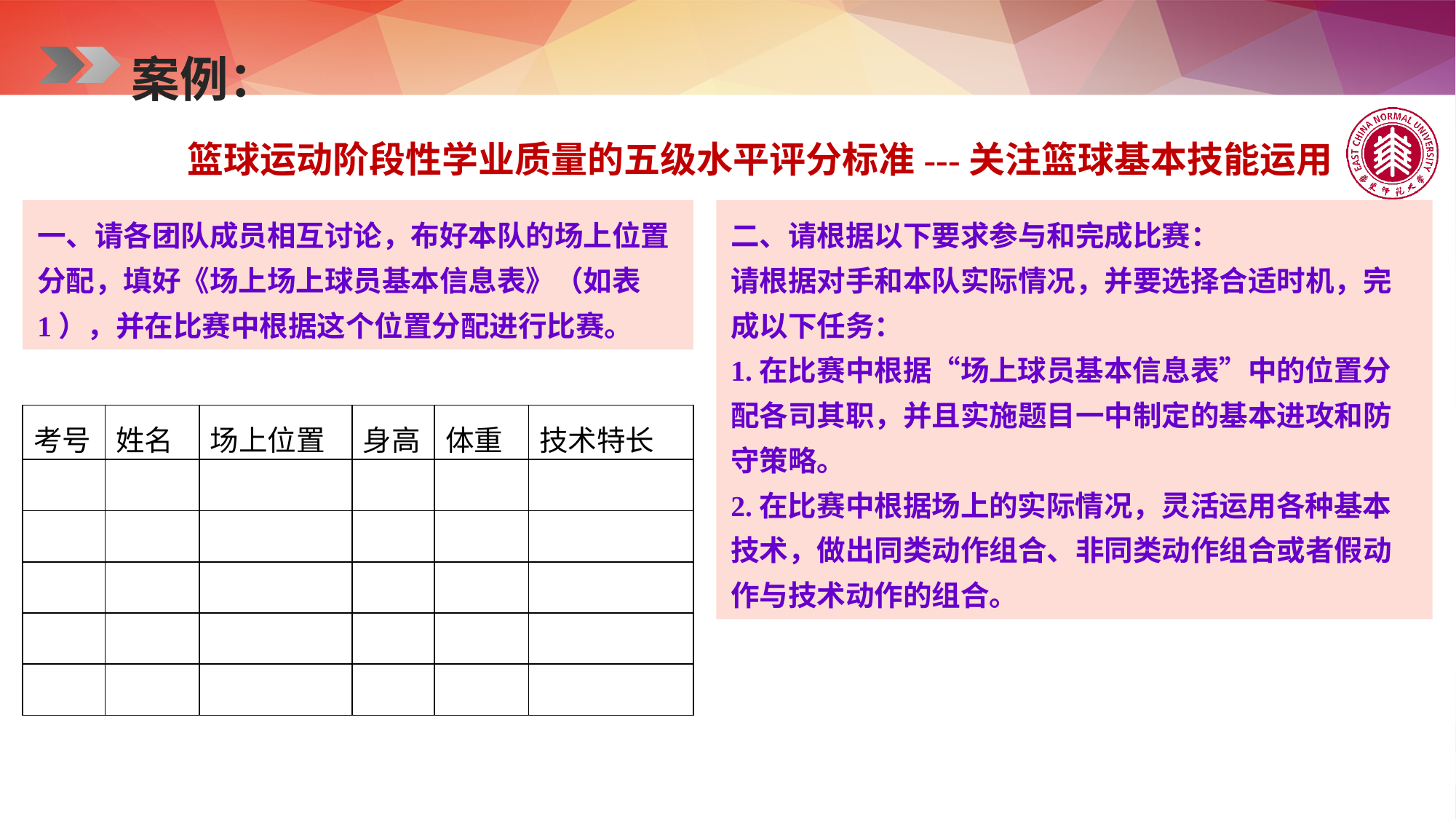

案例：
    篮球运动阶段性学业质量的五级水平评分标准---关注篮球基本技能运用

一、请各团队成员相互讨论，布好本队的场上位置分配，填好《场上场上球员基本信息表》（如表1），并在比赛中根据这个位置分配进行比赛。
二、请根据以下要求参与和完成比赛：
请根据对手和本队实际情况，并要选择合适时机，完成以下任务：
1.在比赛中根据“场上球员基本信息表”中的位置分配各司其职，并且实施题目一中制定的基本进攻和防守策略。
2.在比赛中根据场上的实际情况，灵活运用各种基本技术，做出同类动作组合、非同类动作组合或者假动作与技术动作的组合。
| 考号 | 姓名 | 场上位置 | 身高 | 体重 | 技术特长 |
| --- | --- | --- | --- | --- | --- |
|  |  |  |  |  |  |
|  |  |  |  |  |  |
|  |  |  |  |  |  |
|  |  |  |  |  |  |
|  |  |  |  |  |  |